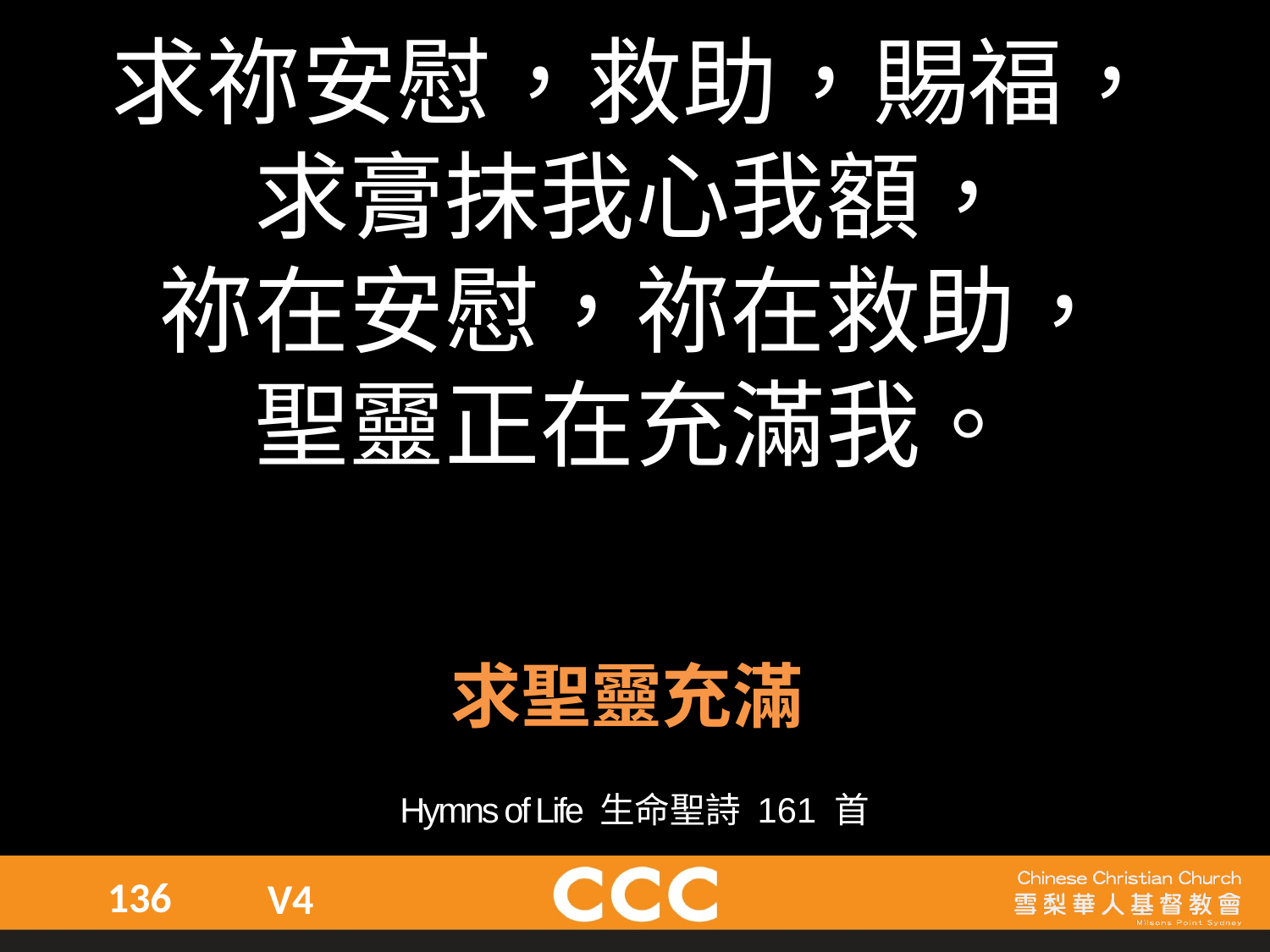

求祢安慰，救助，賜福，
求膏抹我心我額，
祢在安慰，祢在救助，
聖靈正在充滿我。
求聖靈充滿
詩集：生命聖詩 286 版權屬宣道出版社所有
Hymns of Life 生命聖詩 161 首
136
V4